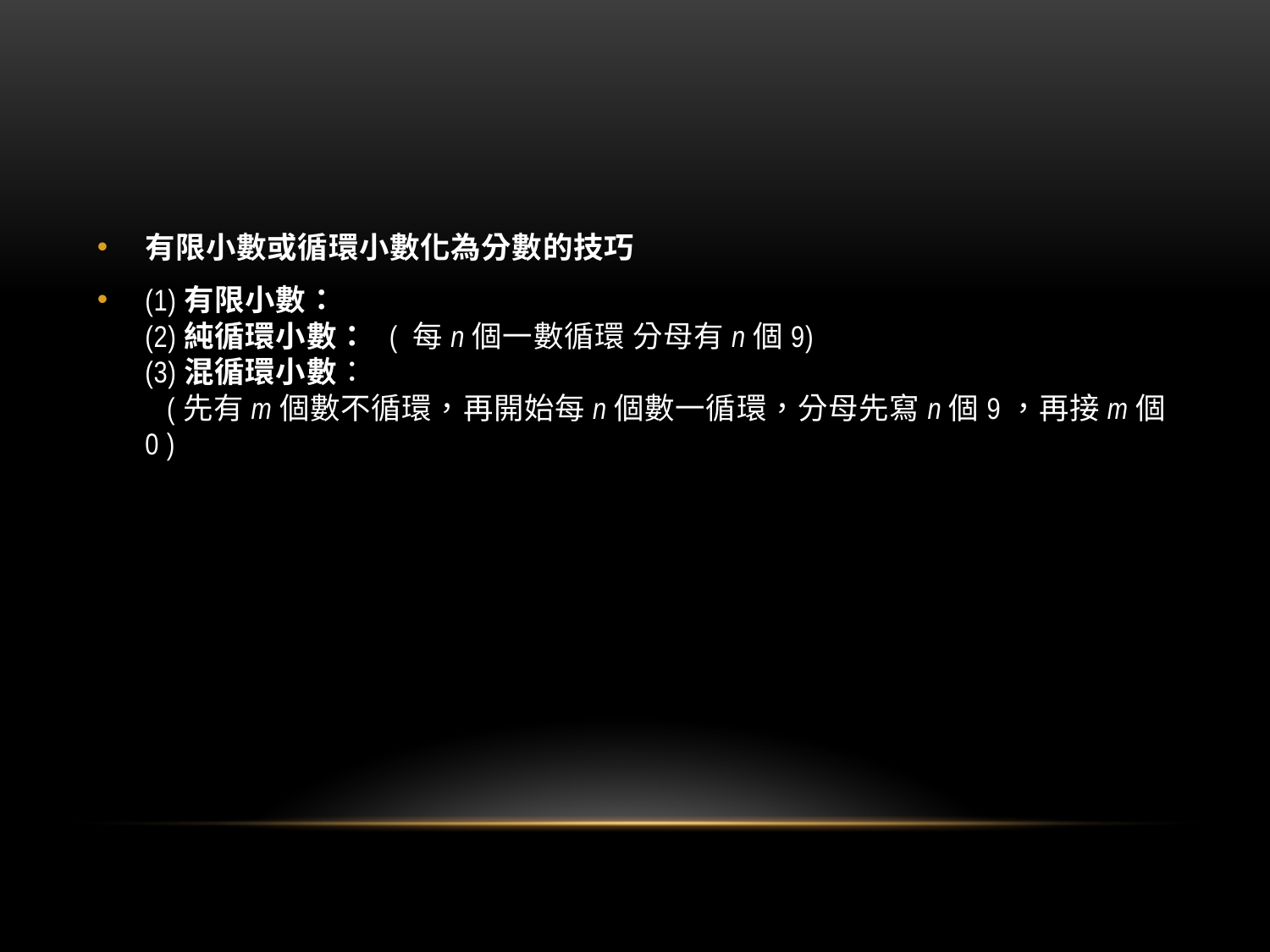

#
有限小數或循環小數化為分數的技巧
(1)有限小數：
(2)純循環小數：  ( 每n個一數循環 分母有n個9)
(3)混循環小數：
  (先有m個數不循環，再開始每n個數一循環，分母先寫n個9，再接m個0 )